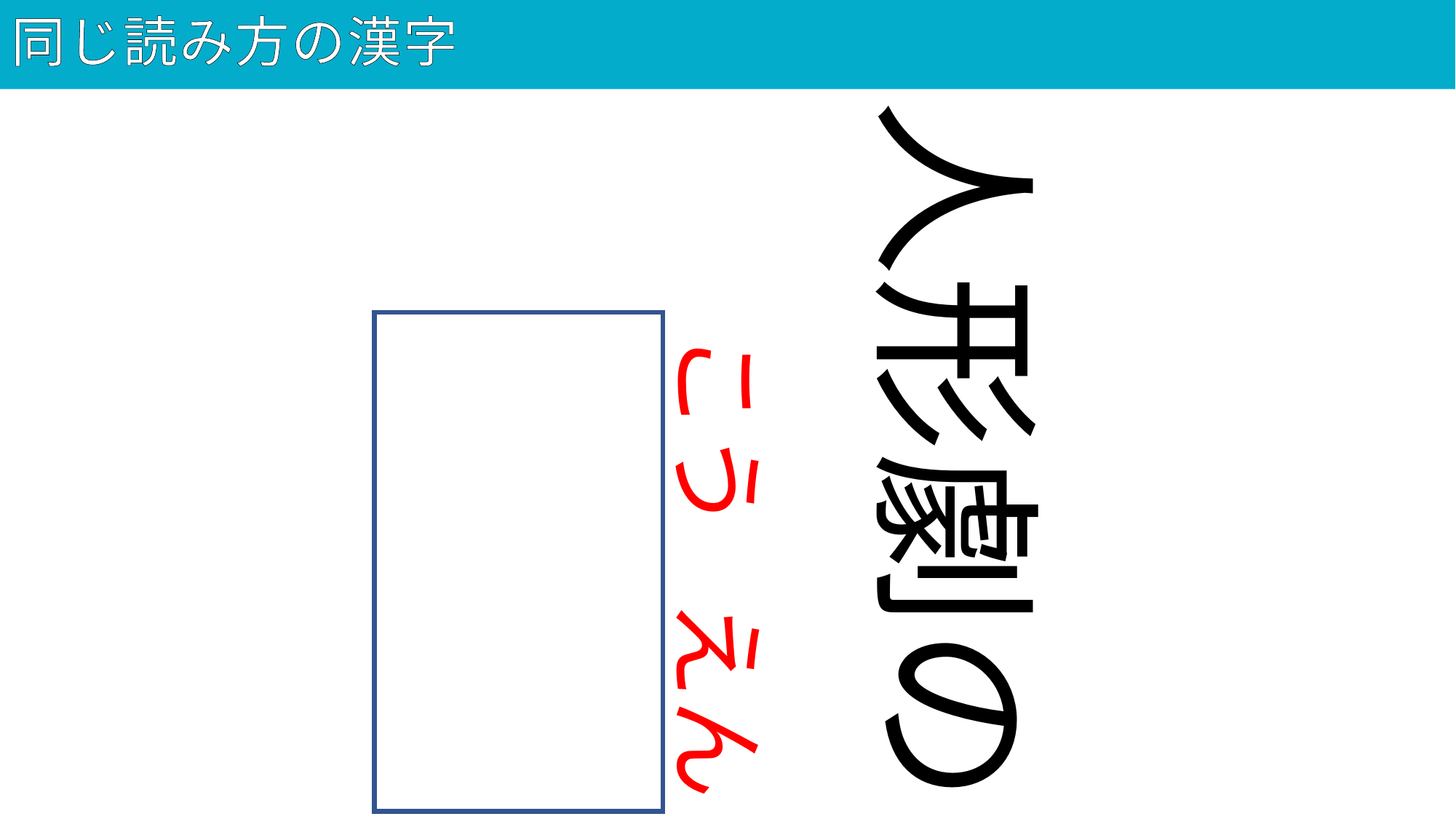

# 同じ読み方の漢字
67
人形劇の
公演

こう
えん